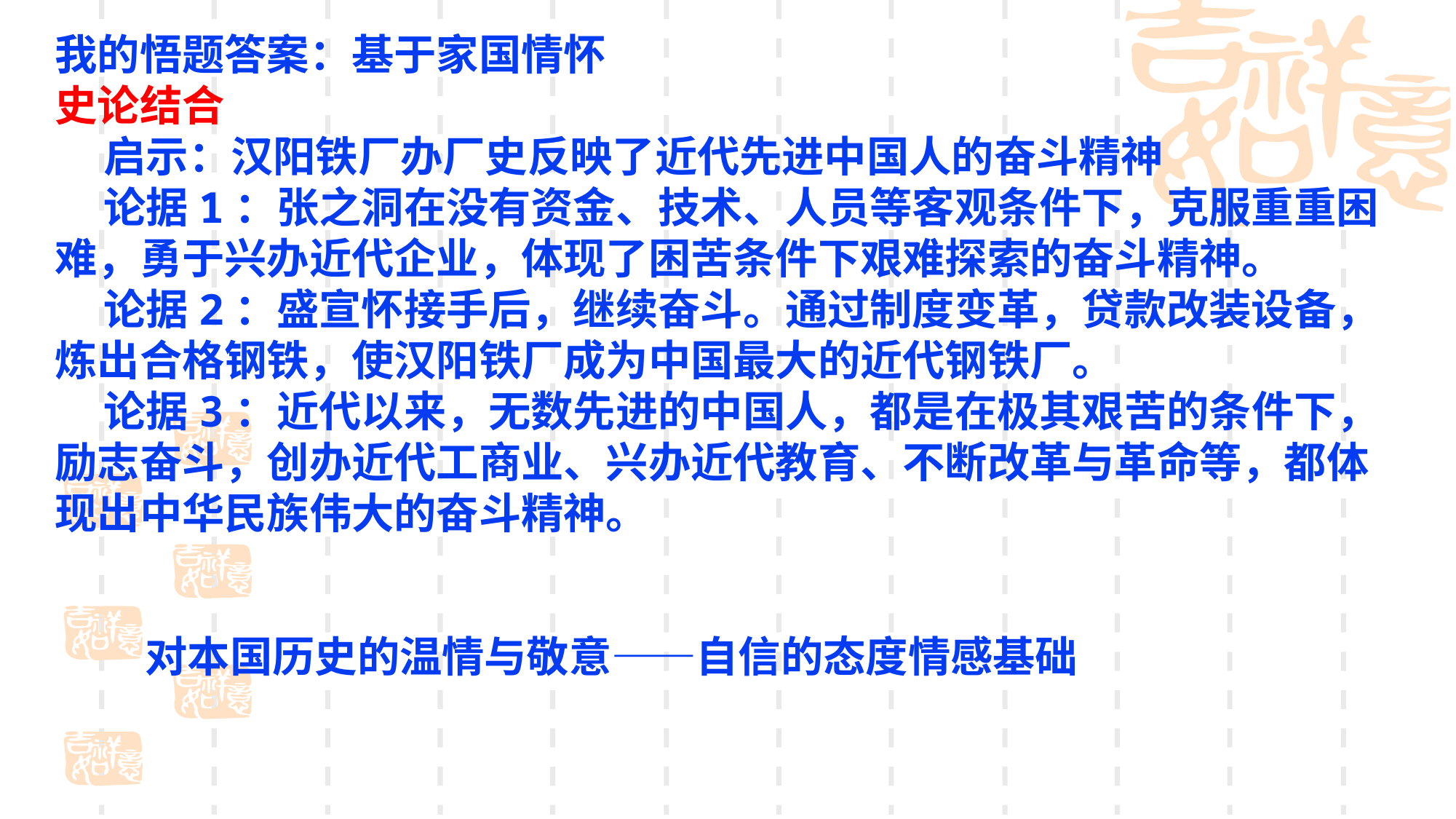

我的悟题答案：基于家国情怀
史论结合
    启示：汉阳铁厂办厂史反映了近代先进中国人的奋斗精神
    论据1：张之洞在没有资金、技术、人员等客观条件下，克服重重困难，勇于兴办近代企业，体现了困苦条件下艰难探索的奋斗精神。
    论据2：盛宣怀接手后，继续奋斗。通过制度变革，贷款改装设备，炼出合格钢铁，使汉阳铁厂成为中国最大的近代钢铁厂。
    论据3：近代以来，无数先进的中国人，都是在极其艰苦的条件下，励志奋斗，创办近代工商业、兴办近代教育、不断改革与革命等，都体现出中华民族伟大的奋斗精神。
对本国历史的温情与敬意——自信的态度情感基础